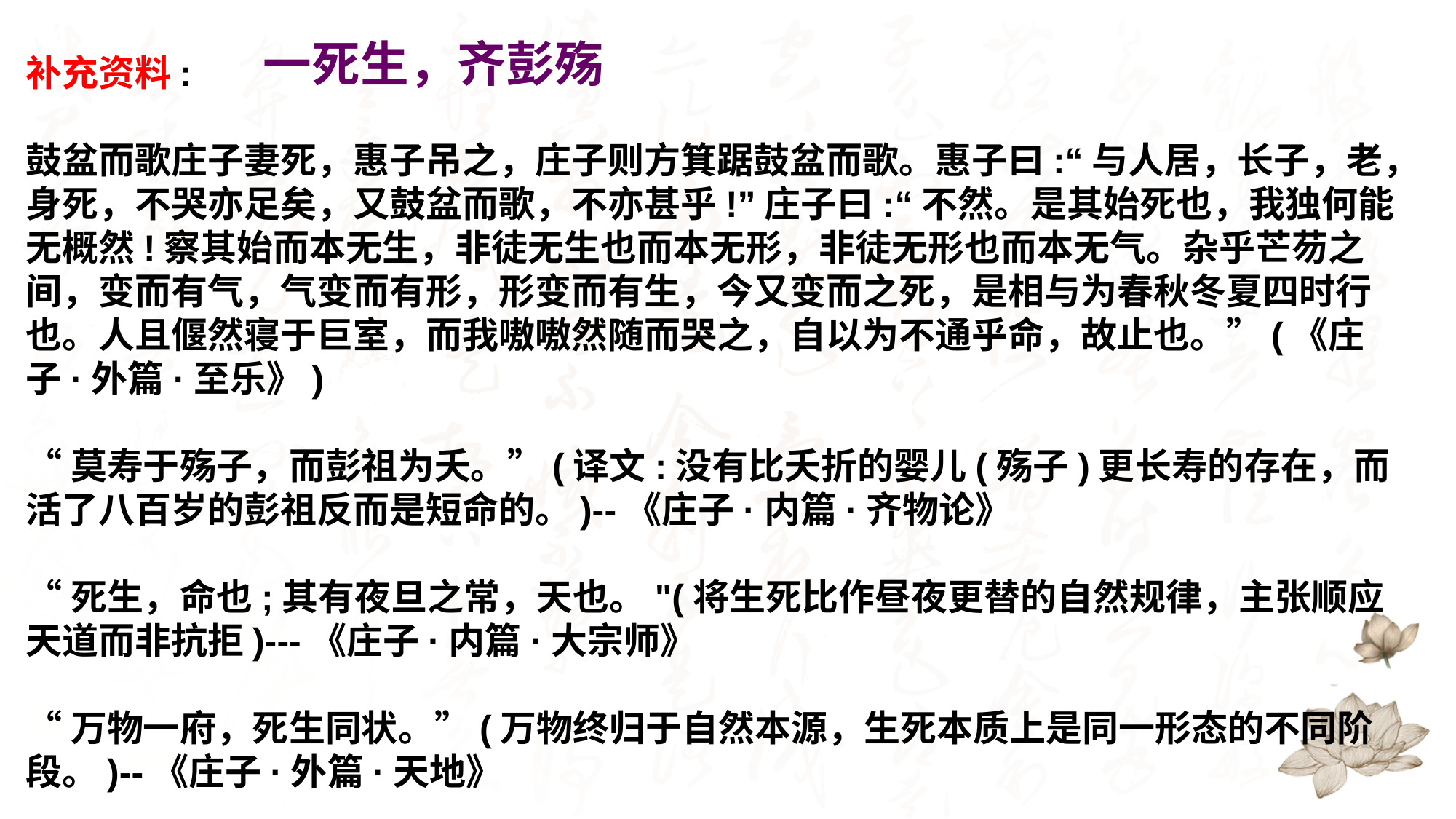

一死生，齐彭殇
补充资料:

鼓盆而歌庄子妻死，惠子吊之，庄子则方箕踞鼓盆而歌。惠子曰:“与人居，长子，老，身死，不哭亦足矣，又鼓盆而歌，不亦甚乎!”庄子曰:“不然。是其始死也，我独何能无概然!察其始而本无生，非徒无生也而本无形，非徒无形也而本无气。杂乎芒芴之间，变而有气，气变而有形，形变而有生，今又变而之死，是相与为春秋冬夏四时行也。人且偃然寝于巨室，而我嗷嗷然随而哭之，自以为不通乎命，故止也。”(《庄子·外篇·至乐》)

“莫寿于殇子，而彭祖为夭。”(译文:没有比夭折的婴儿(殇子)更长寿的存在，而活了八百岁的彭祖反而是短命的。)--《庄子·内篇·齐物论》

“死生，命也;其有夜旦之常，天也。"(将生死比作昼夜更替的自然规律，主张顺应天道而非抗拒)---《庄子·内篇·大宗师》

“万物一府，死生同状。”(万物终归于自然本源，生死本质上是同一形态的不同阶段。)--《庄子·外篇·天地》